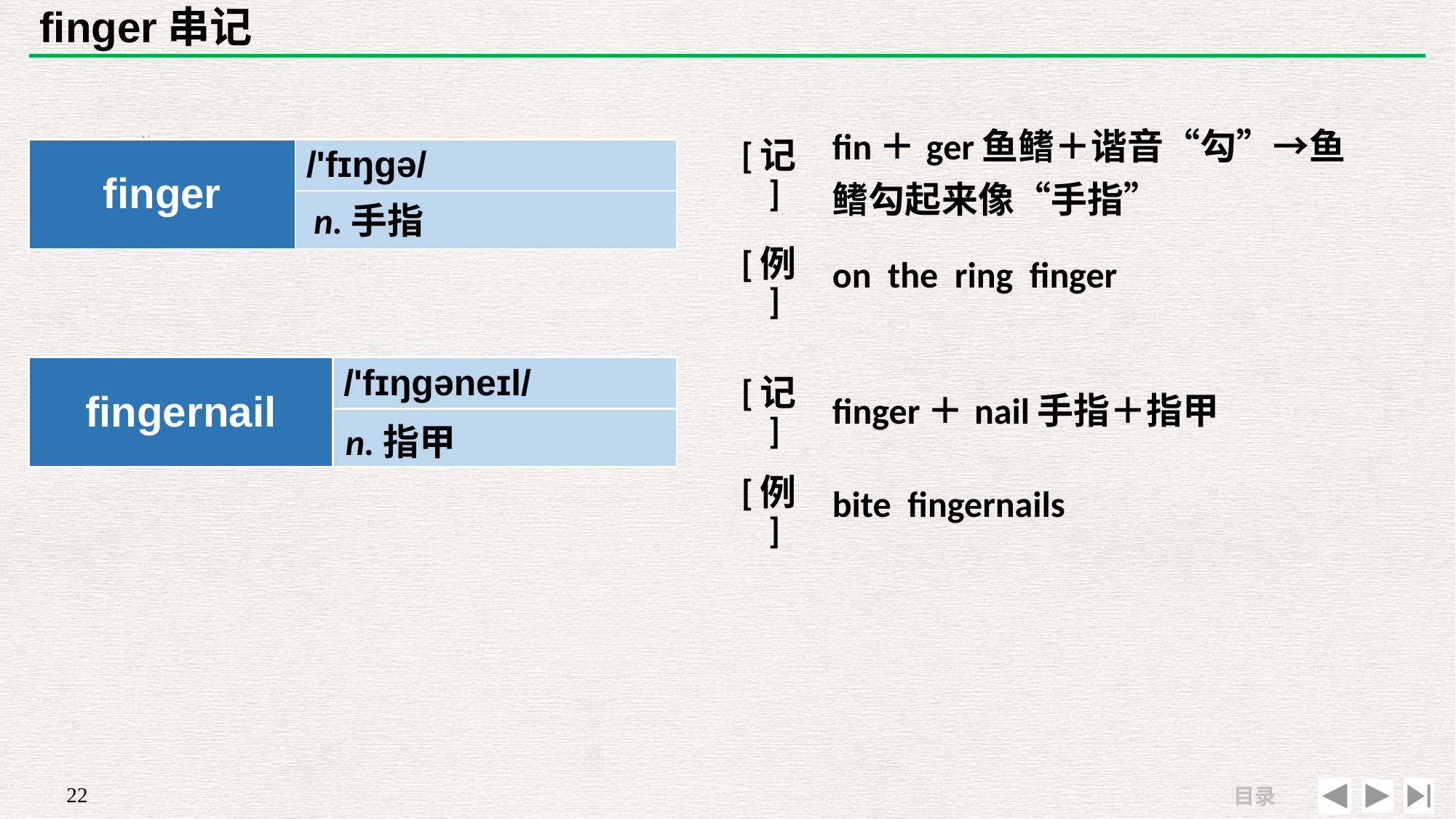

# finger串记

| [记] | fin＋ger鱼鳍＋谐音“勾”→鱼鳍勾起来像“手指” |
| --- | --- |
| [例] | on the ring finger |
| finger | /'fɪŋɡə/ |
| --- | --- |
|  |  |
n.手指
| fingernail | /'fɪŋɡəneɪl/ |
| --- | --- |
|  |  |
| [记] | finger＋nail手指＋指甲 |
| --- | --- |
| [例] | bite fingernails |
n.指甲